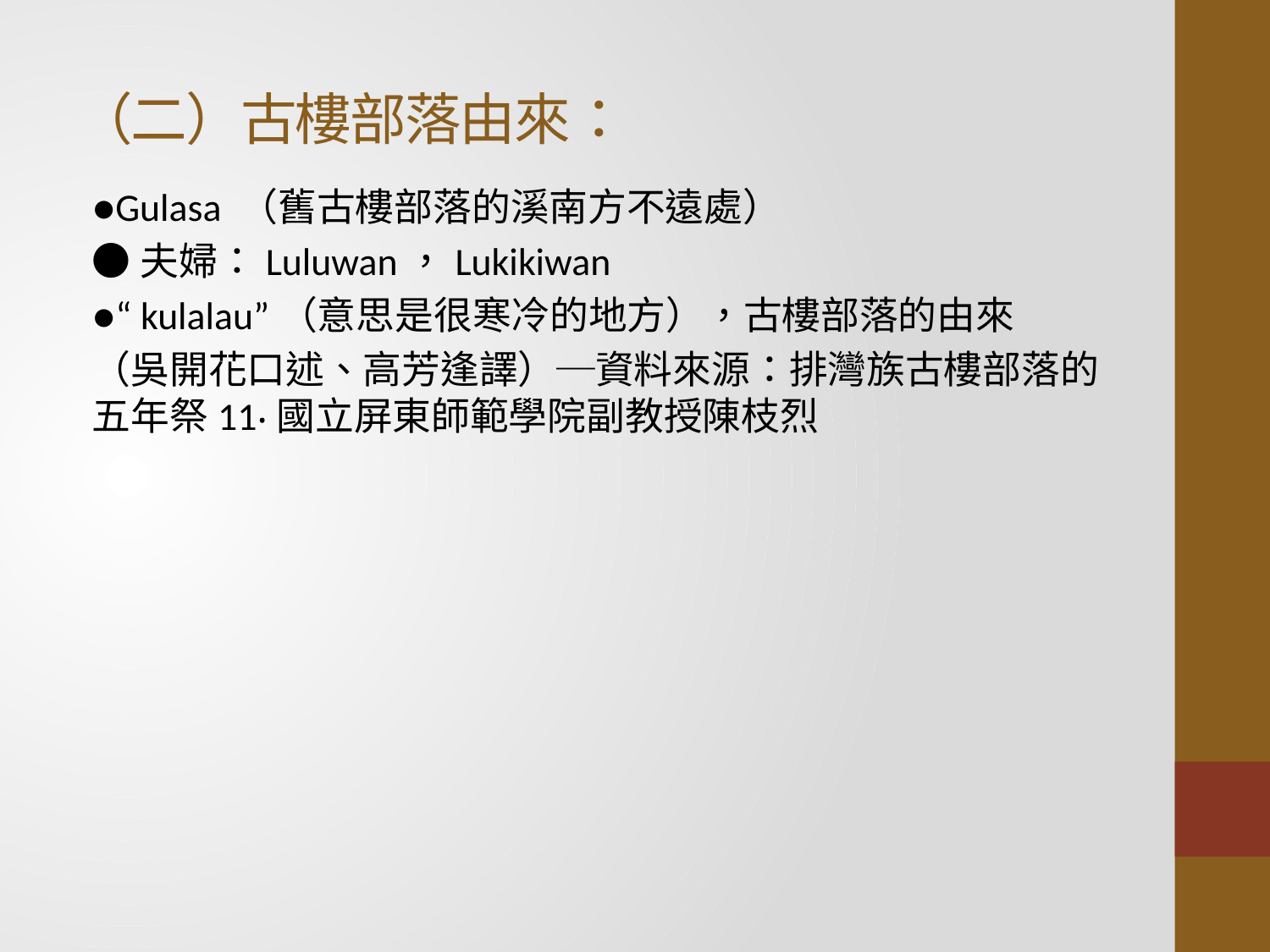

# （二）古樓部落由來：
●Gulasa （舊古樓部落的溪南方不遠處）
●夫婦：Luluwan，Lukikiwan
●“ kulalau”（意思是很寒冷的地方），古樓部落的由來
（吳開花口述、高芳逢譯）─資料來源：排灣族古樓部落的五年祭11‧國立屏東師範學院副教授陳枝烈